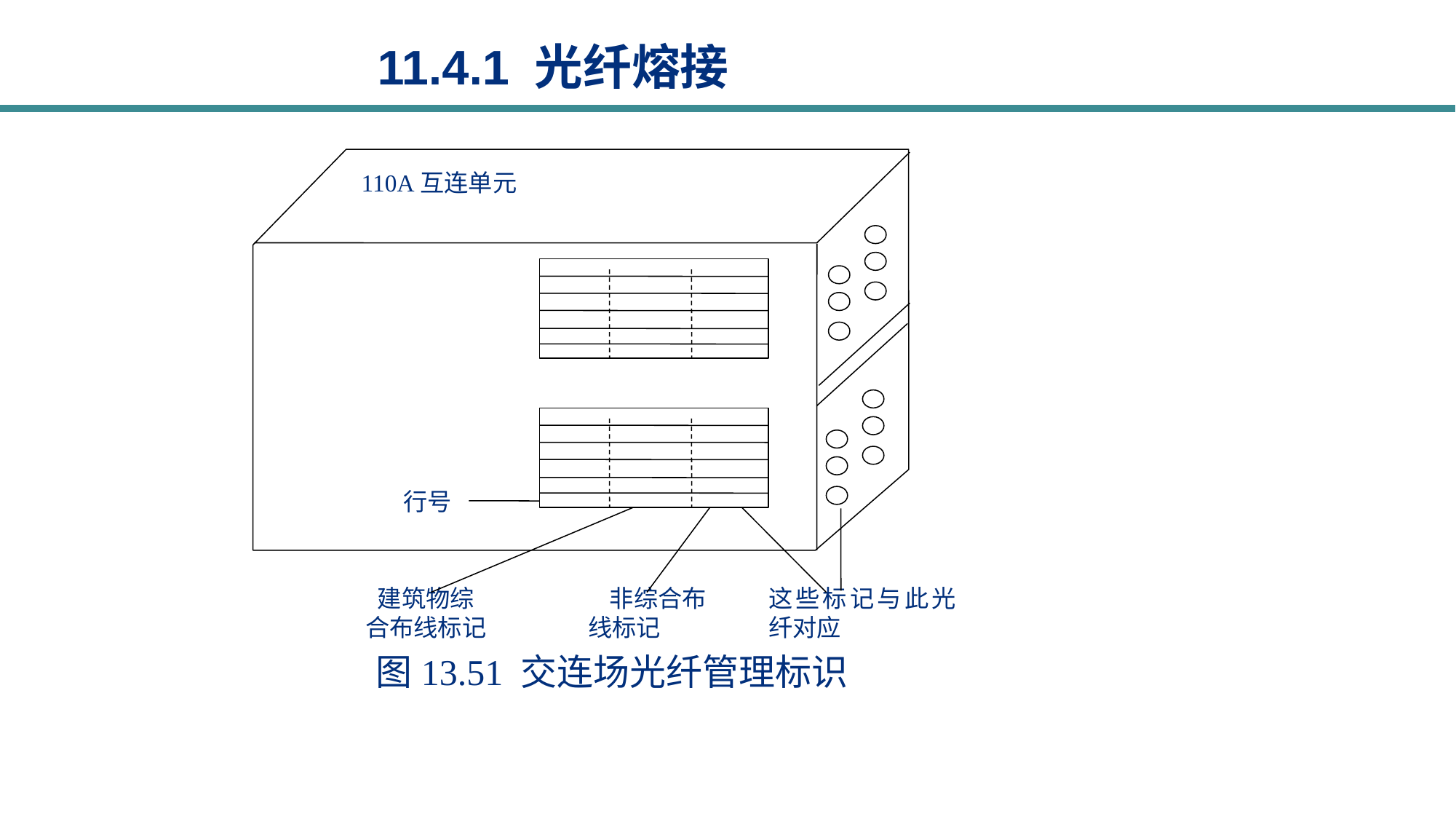

11.4.1 光纤熔接

110A互连单元

行号

非综合布
线标记
建筑物综
合布线标记
这些标记与此光纤对应
图13.51 交连场光纤管理标识